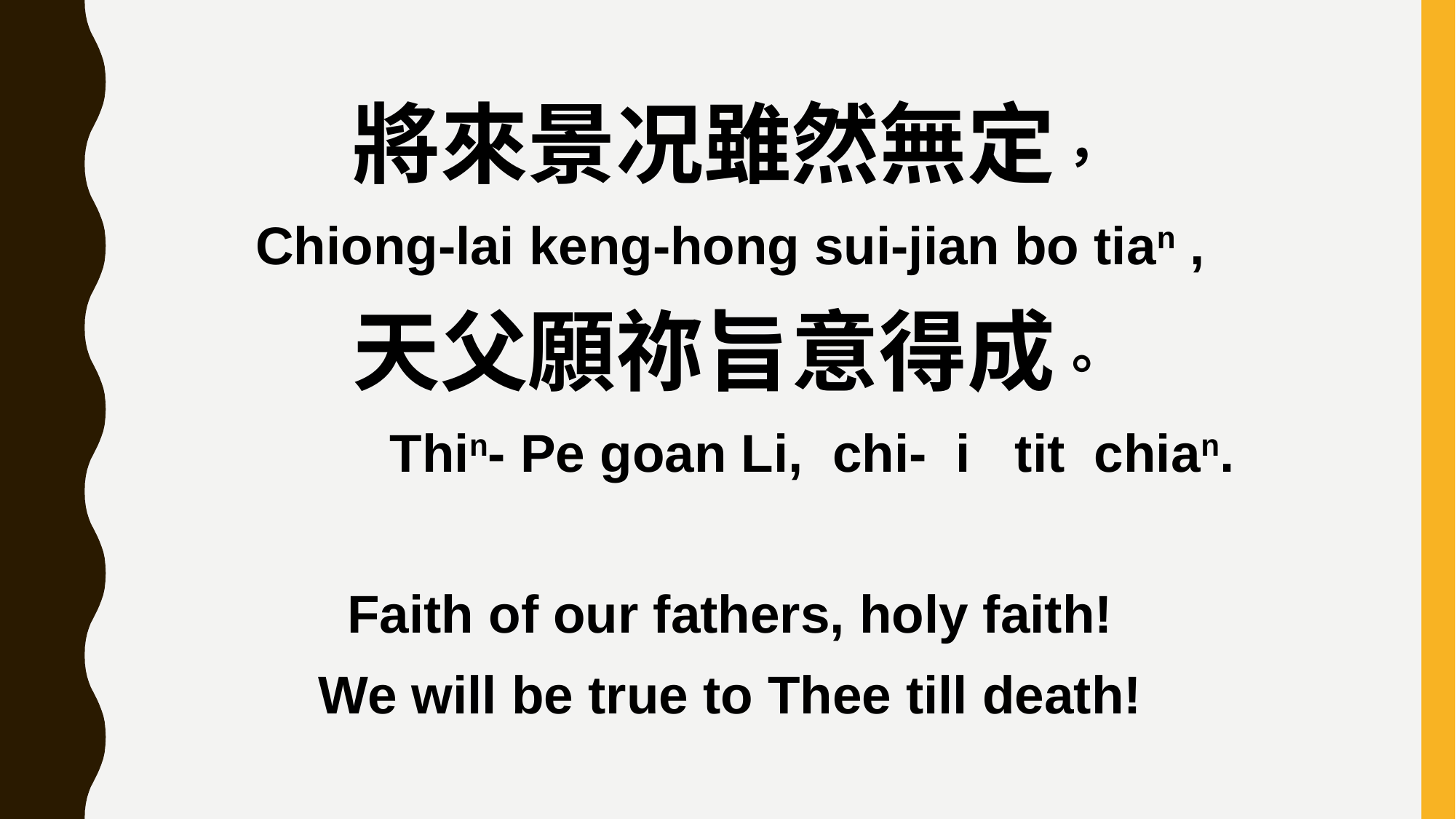

將來景况雖然無定，
Chiong-lai keng-hong sui-jian bo tian ,
天父願祢旨意得成。
             Thin- Pe goan Li,  chi-  i   tit  chian.

Faith of our fathers, holy faith!
We will be true to Thee till death!